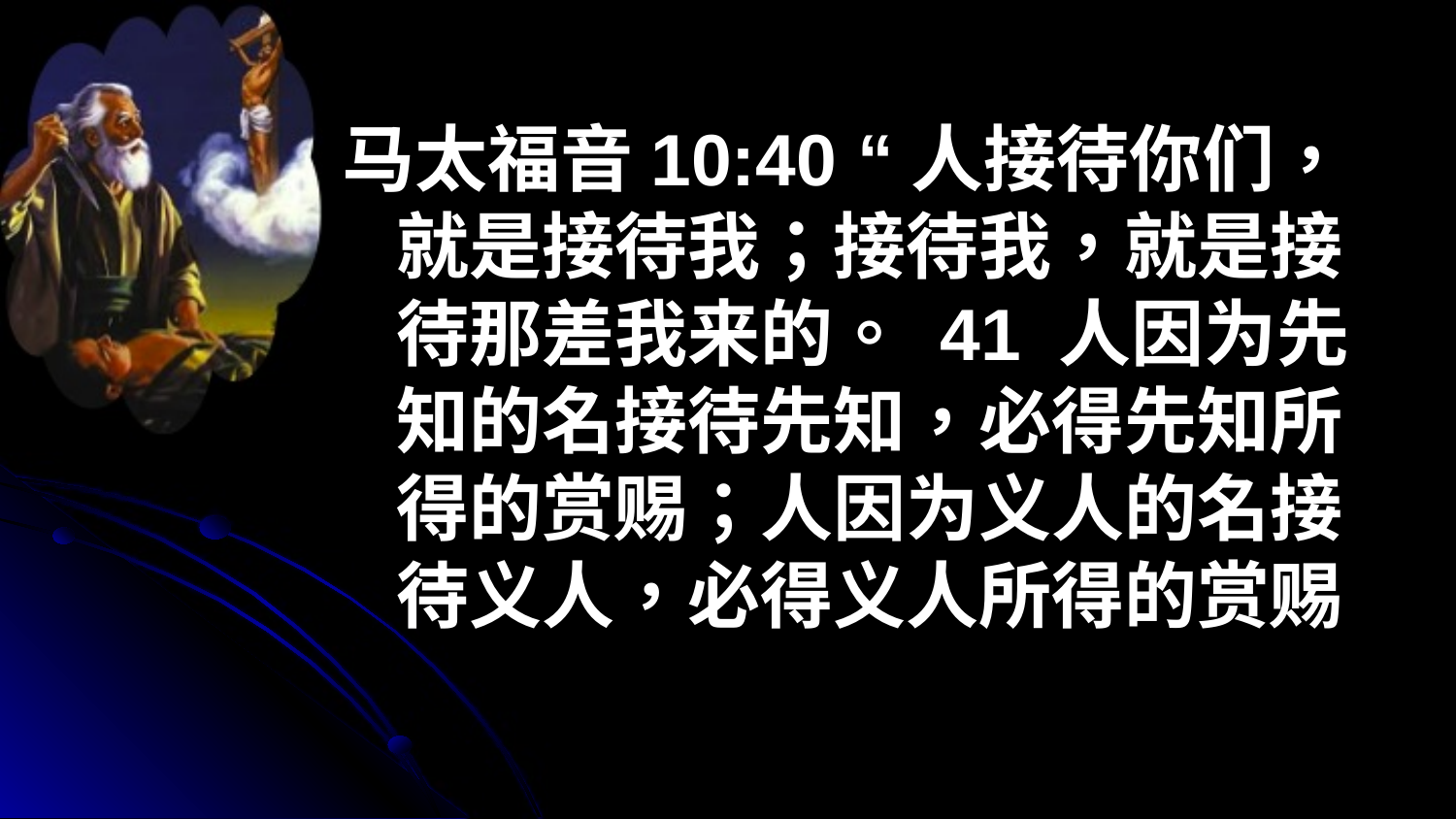

马太福音10:40 “人接待你们，就是接待我；接待我，就是接待那差我来的。 41 人因为先知的名接待先知，必得先知所得的赏赐；人因为义人的名接待义人，必得义人所得的赏赐